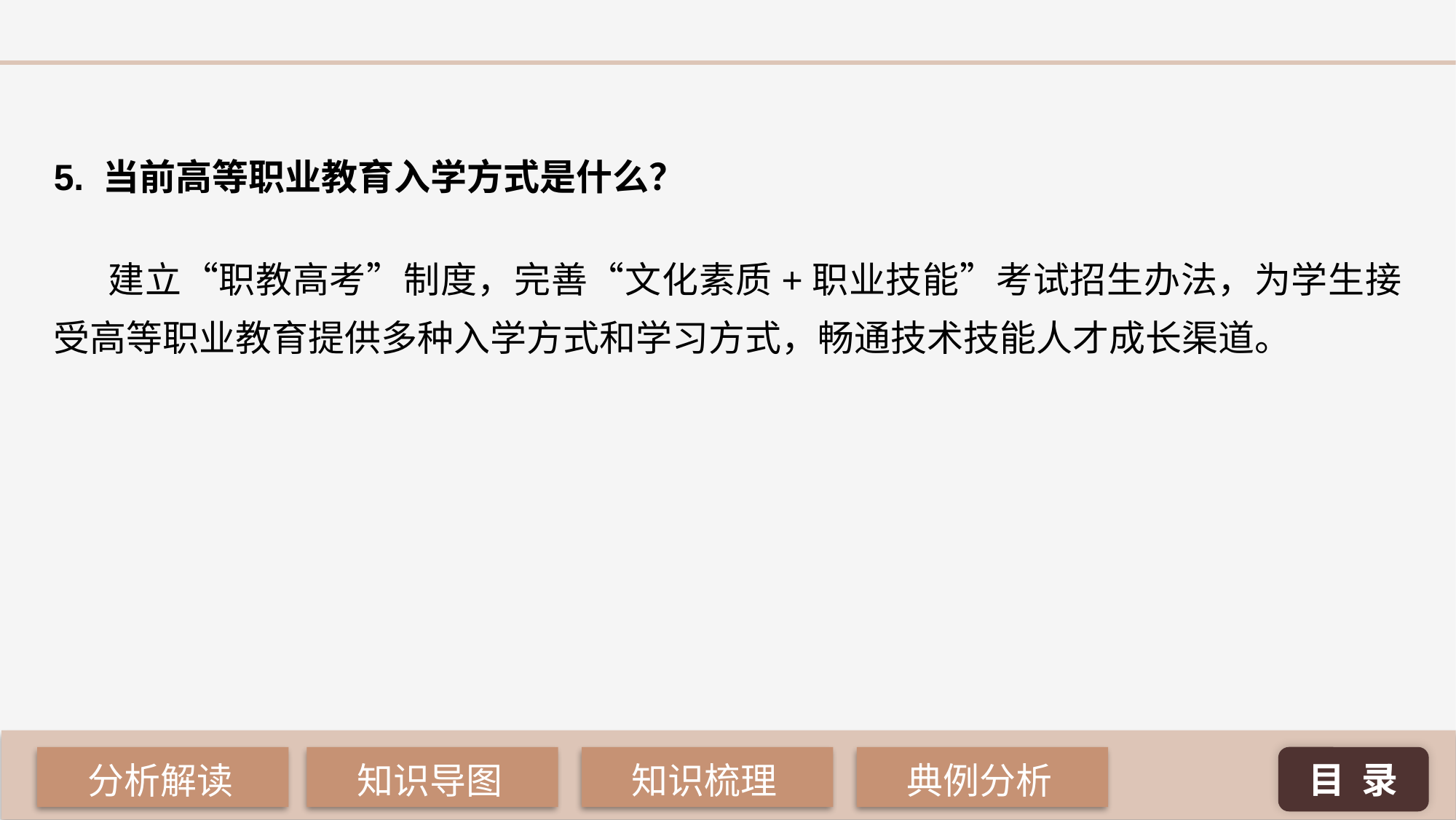

5. 当前高等职业教育入学方式是什么？
建立“职教高考”制度，完善“文化素质+职业技能”考试招生办法，为学生接受高等职业教育提供多种入学方式和学习方式，畅通技术技能人才成长渠道。